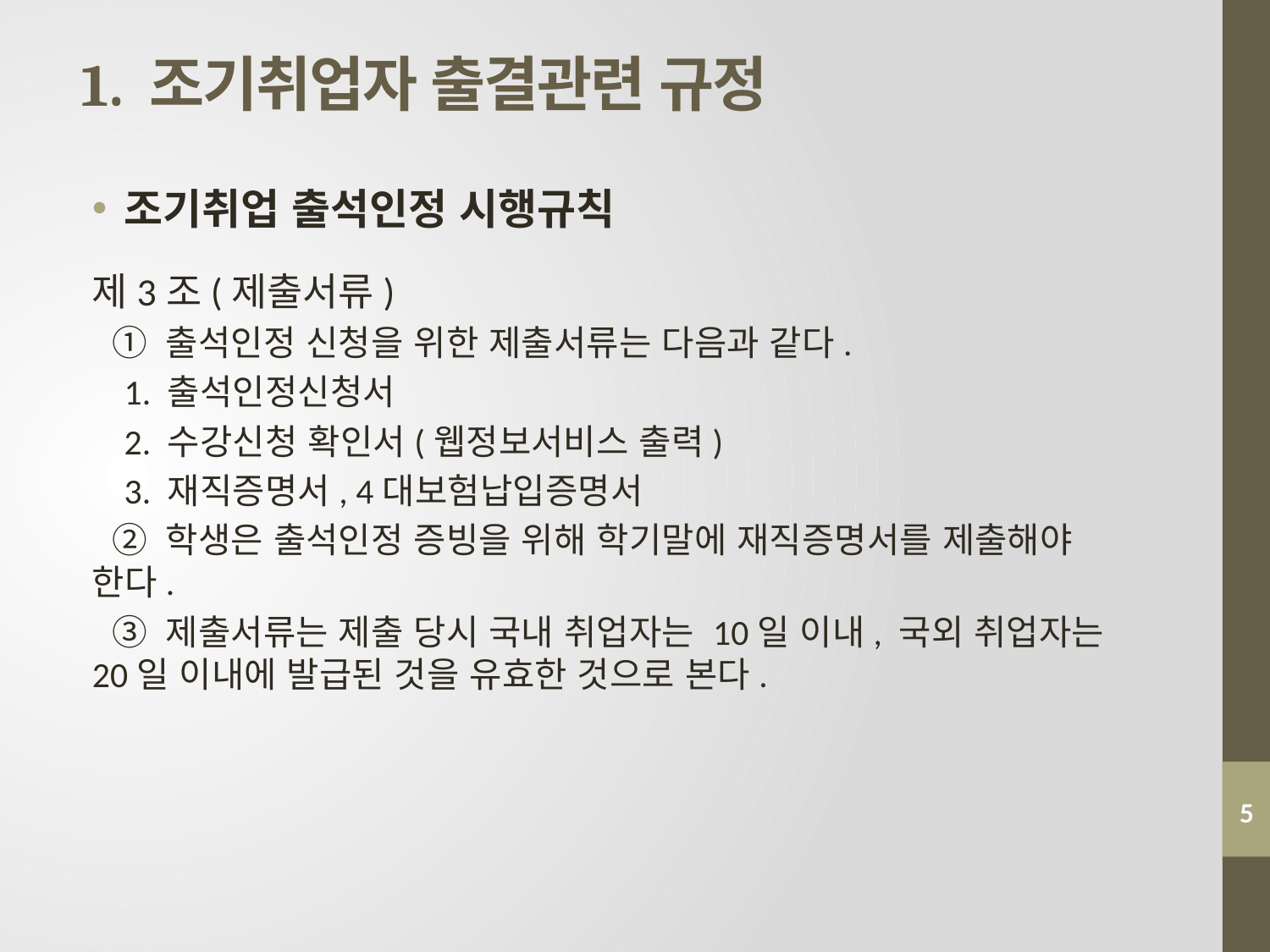

# 1. 조기취업자 출결관련 규정
조기취업 출석인정 시행규칙

제3조(제출서류)
  ① 출석인정 신청을 위한 제출서류는 다음과 같다.
    1. 출석인정신청서
    2. 수강신청 확인서(웹정보서비스 출력)
    3. 재직증명서, 4대보험납입증명서
  ② 학생은 출석인정 증빙을 위해 학기말에 재직증명서를 제출해야 한다.
  ③ 제출서류는 제출 당시 국내 취업자는 10일 이내, 국외 취업자는 20일 이내에 발급된 것을 유효한 것으로 본다.
5